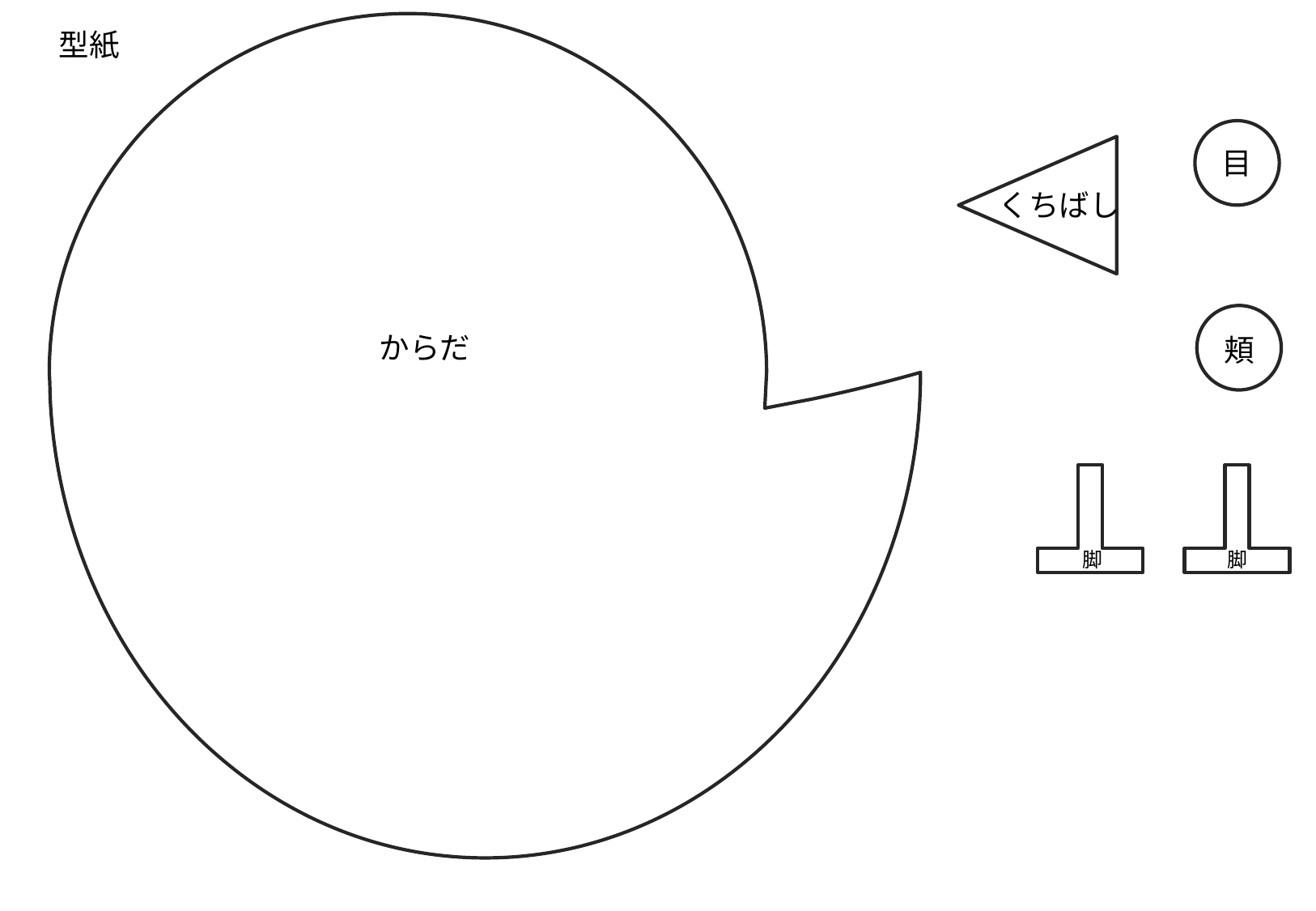

型紙

目
くちばし

からだ
頬

脚
脚